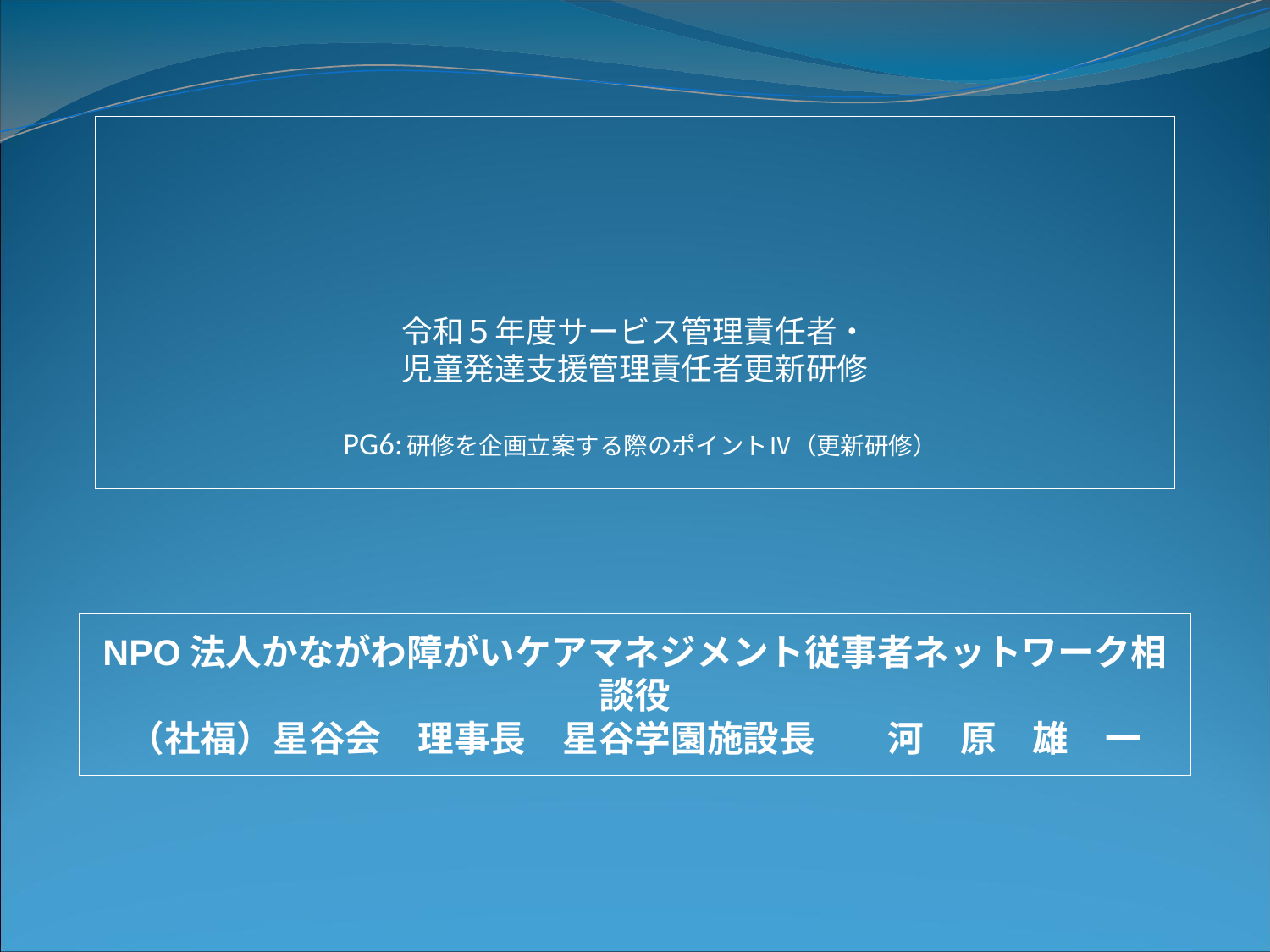

# 令和５年度サービス管理責任者・ 児童発達支援管理責任者更新研修 PG6:研修を企画立案する際のポイントⅣ（更新研修）
NPO法人かながわ障がいケアマネジメント従事者ネットワーク相談役
（社福）星谷会　理事長　星谷学園施設長　　河　原　雄　一